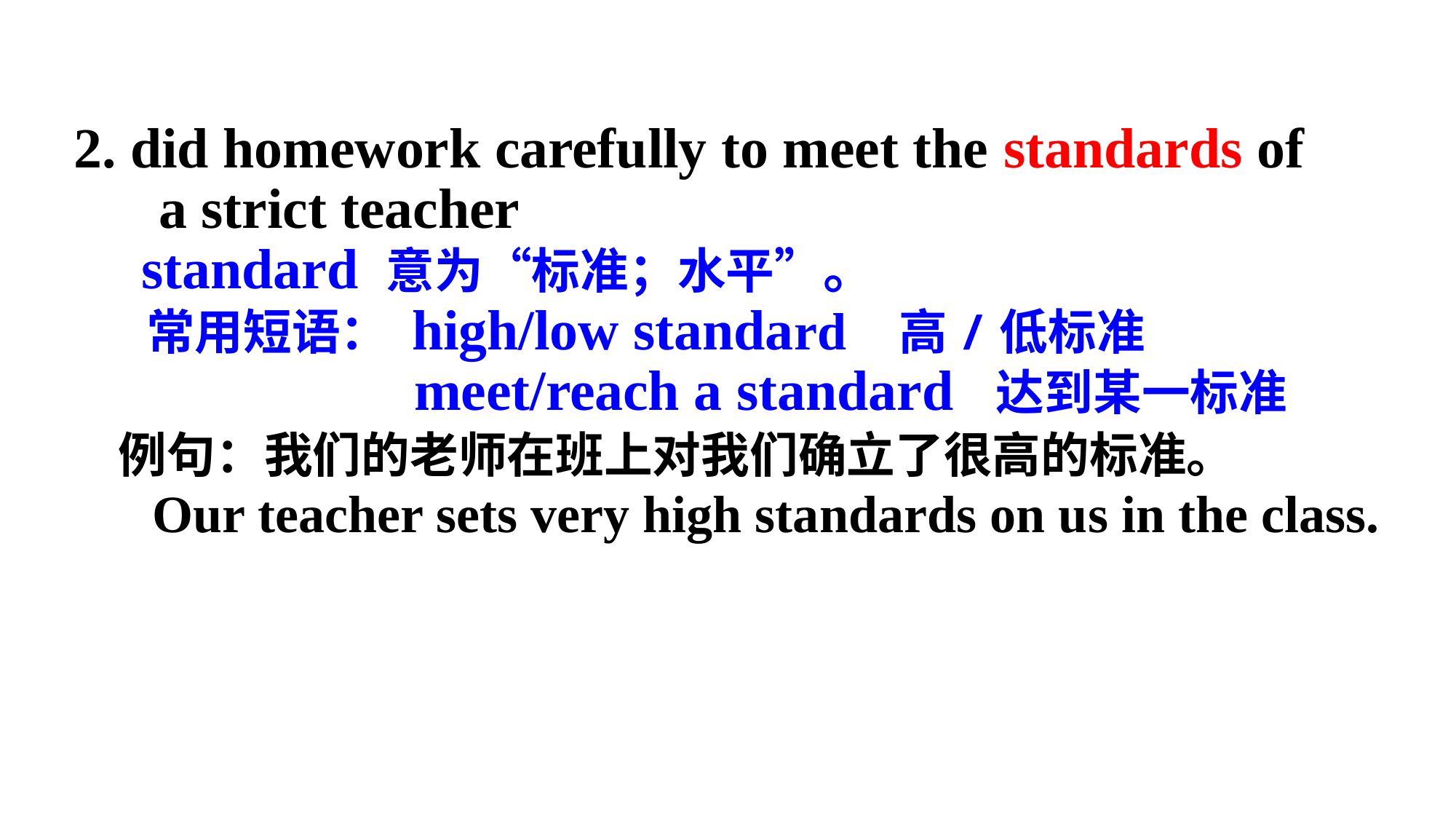

2. did homework carefully to meet the standards of
      a strict teacher
     standard 意为“标准；水平”。
     常用短语： high/low standard   高/低标准
                          meet/reach a standard  达到某一标准
   例句：我们的老师在班上对我们确立了很高的标准。
      Our teacher sets very high standards on us in the class.